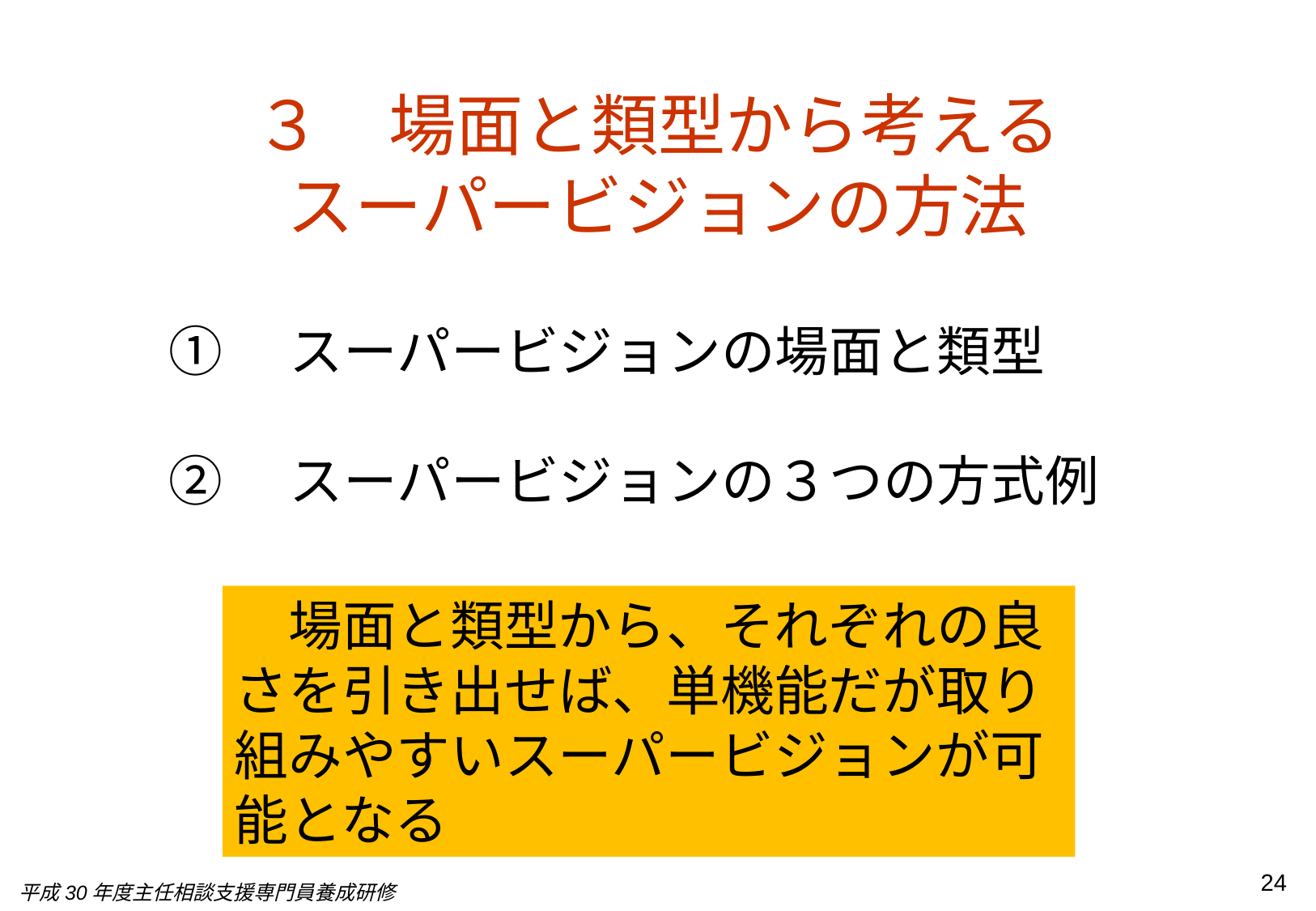

３　場面と類型から考える
スーパービジョンの方法
①　スーパービジョンの場面と類型

②　スーパービジョンの３つの方式例

　場面と類型から、それぞれの良さを引き出せば、単機能だが取り組みやすいスーパービジョンが可能となる
24
平成30年度主任相談支援専門員養成研修